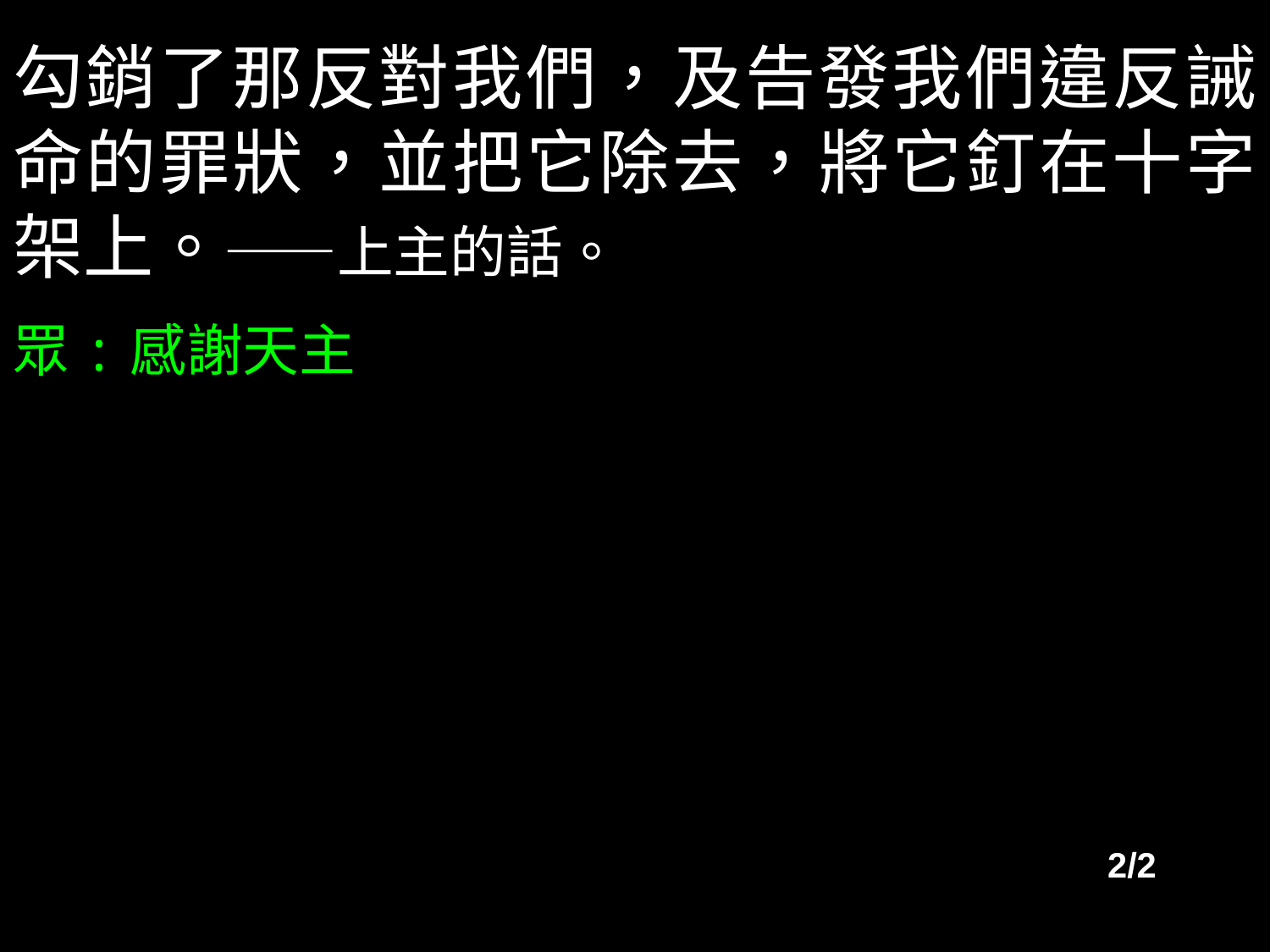

勾銷了那反對我們，及告發我們違反誡命的罪狀，並把它除去，將它釘在十字架上。——上主的話。
眾:感謝天主

2/2